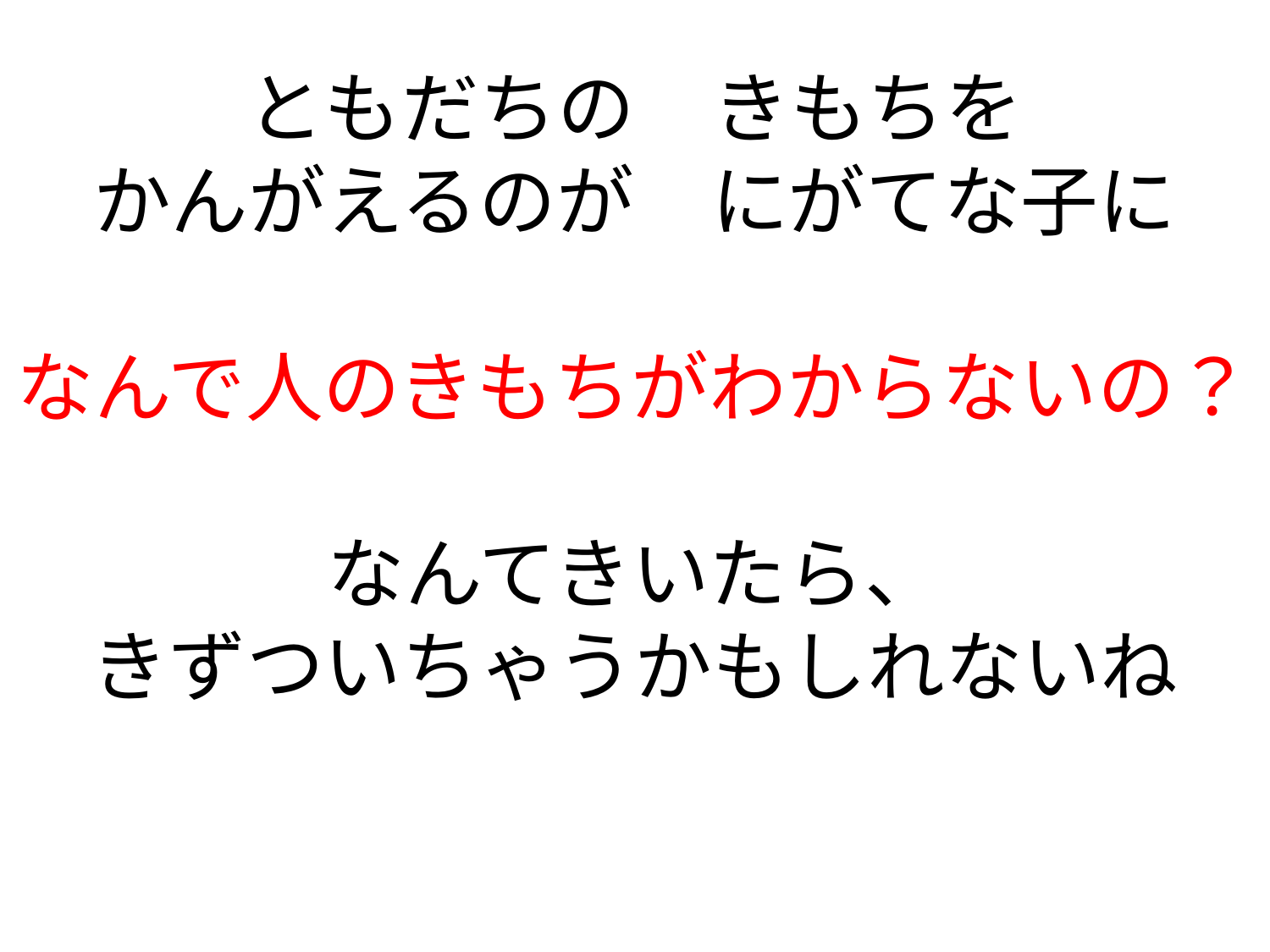

# ともだちの　きもちを かんがえるのが　にがてな子に なんで人のきもちがわからないの？ なんてきいたら、 きずついちゃうかもしれないね